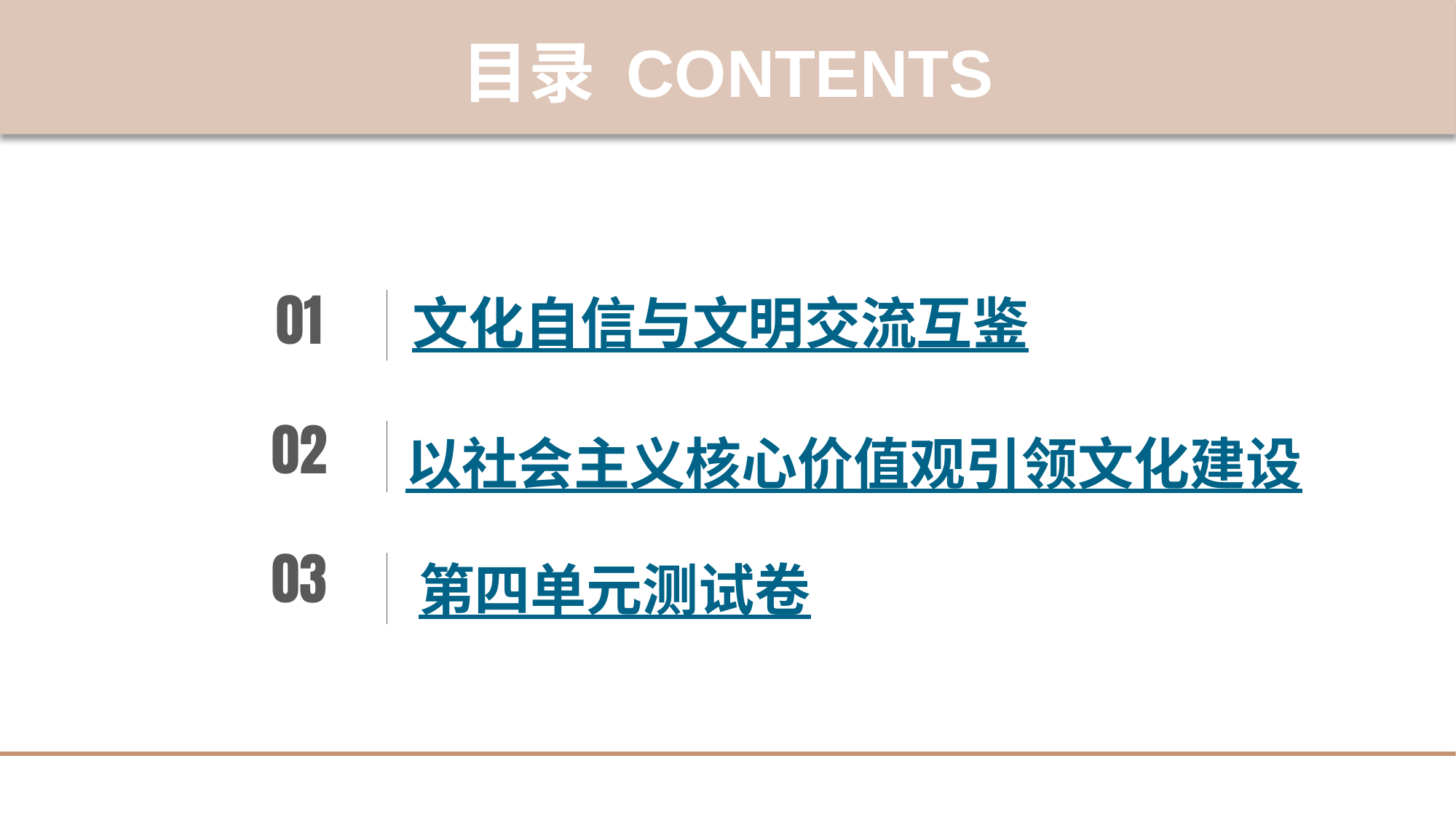

目录 CONTENTS
文化自信与文明交流互鉴
01
02
以社会主义核心价值观引领文化建设
03
第四单元测试卷